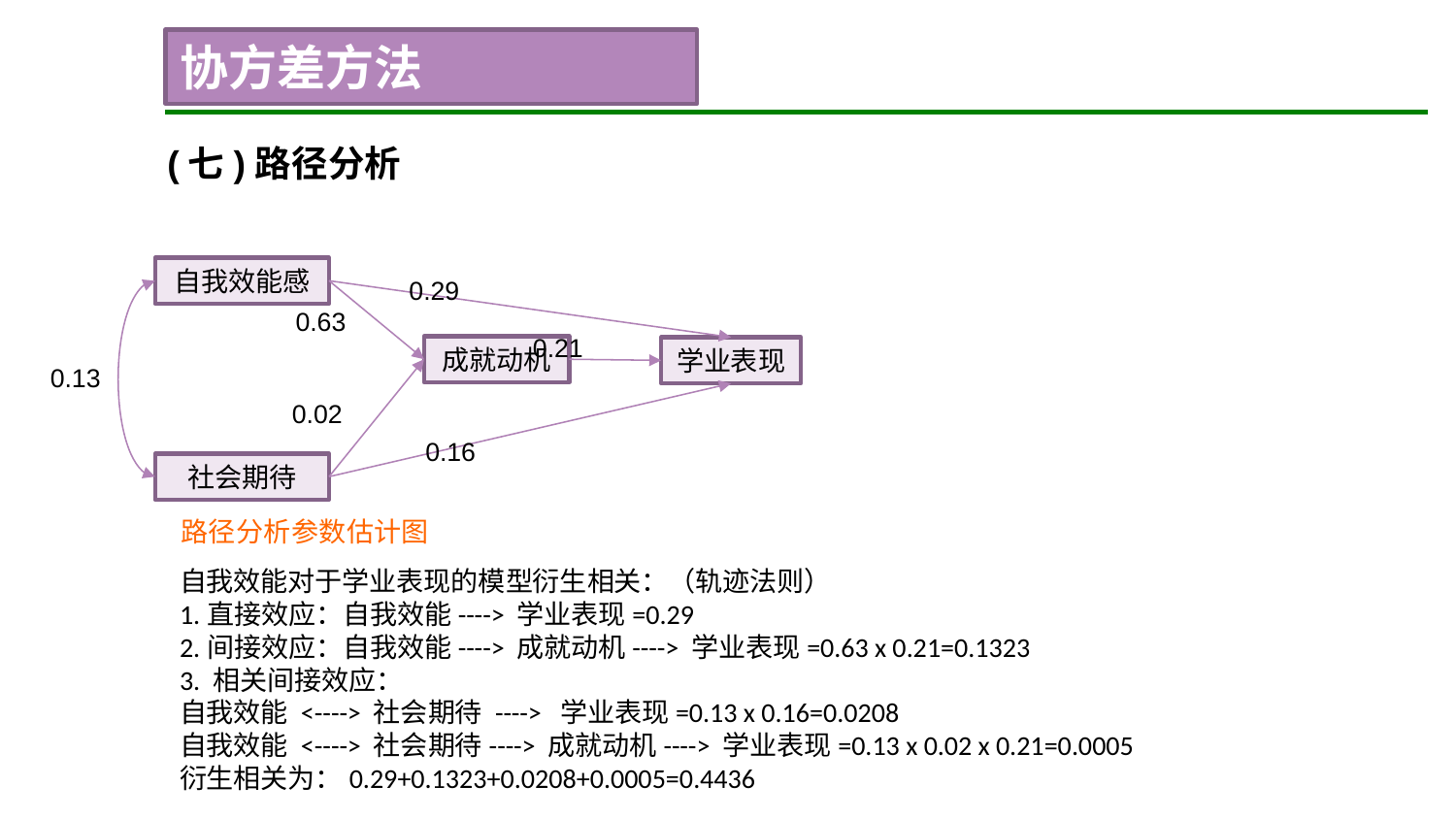

协方差方法
(七)路径分析
自我效能感
成就动机
学业表现
社会期待
0.29
0.63
0.21
0.13
0.02
0.16
路径分析参数估计图
自我效能对于学业表现的模型衍生相关：（轨迹法则）
1.直接效应：自我效能----> 学业表现=0.29
2.间接效应：自我效能----> 成就动机----> 学业表现=0.63 x 0.21=0.1323
3. 相关间接效应：
自我效能 <----> 社会期待 ---->  学业表现=0.13 x 0.16=0.0208
自我效能 <----> 社会期待----> 成就动机----> 学业表现=0.13 x 0.02 x 0.21=0.0005
衍生相关为：0.29+0.1323+0.0208+0.0005=0.4436